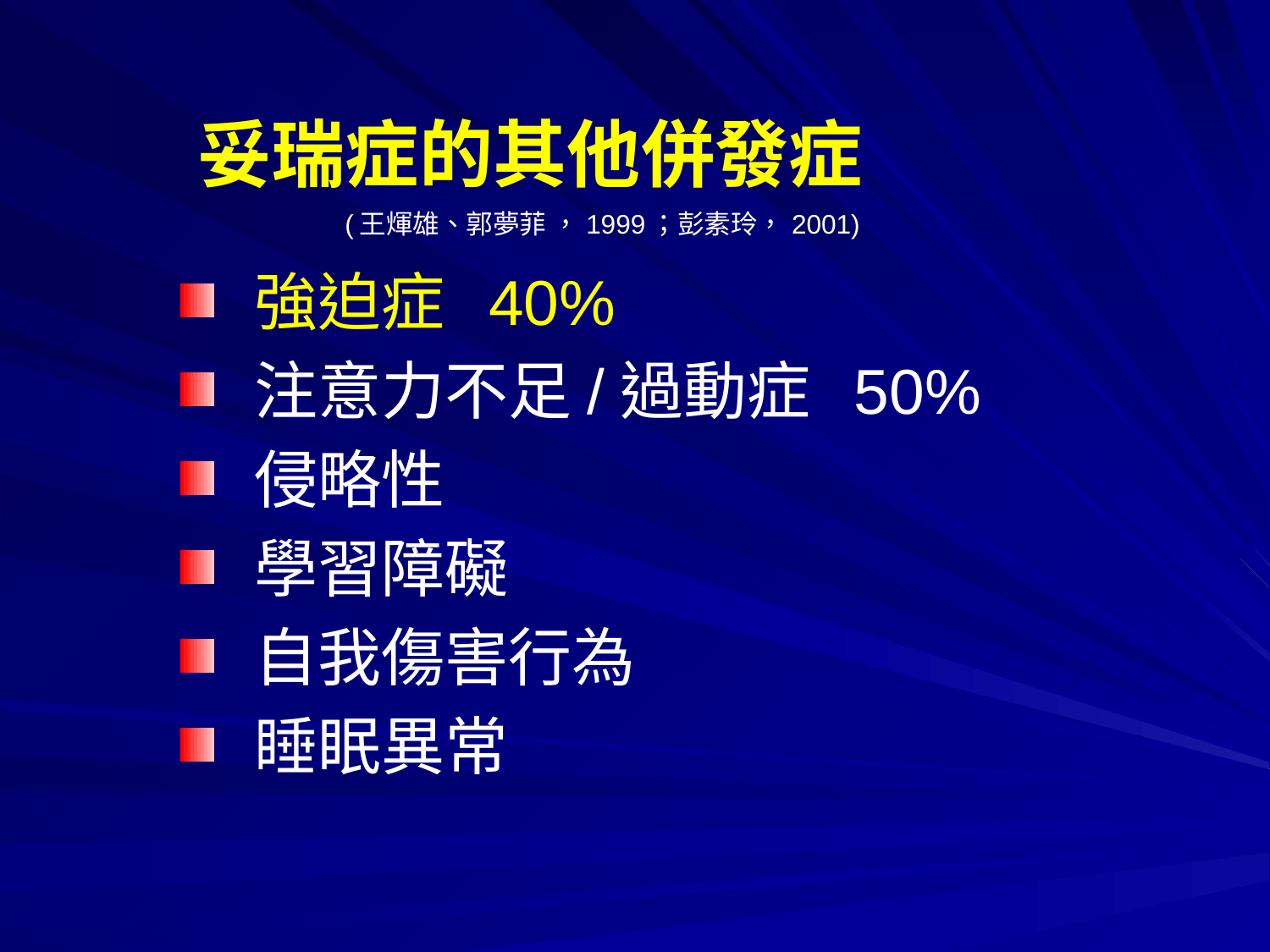

# 妥瑞症的其他併發症 (王煇雄、郭夢菲 ，1999；彭素玲，2001)
 強迫症  40%
 注意力不足/過動症  50%
 侵略性
 學習障礙
 自我傷害行為
 睡眠異常